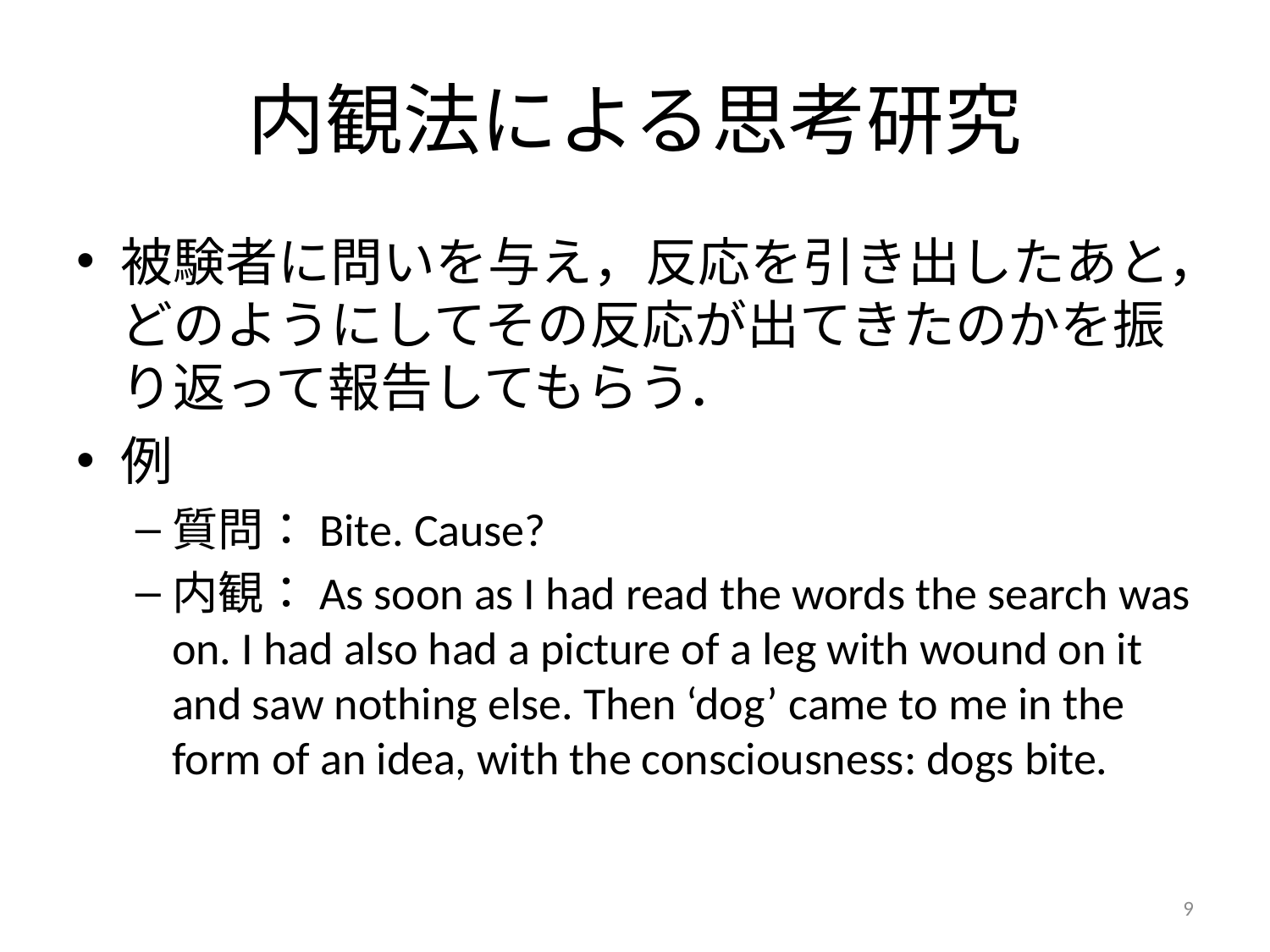

# 内観法による思考研究
被験者に問いを与え，反応を引き出したあと，どのようにしてその反応が出てきたのかを振り返って報告してもらう．
例
質問：Bite. Cause?
内観：As soon as I had read the words the search was on. I had also had a picture of a leg with wound on it and saw nothing else. Then ‘dog’ came to me in the form of an idea, with the consciousness: dogs bite.

9